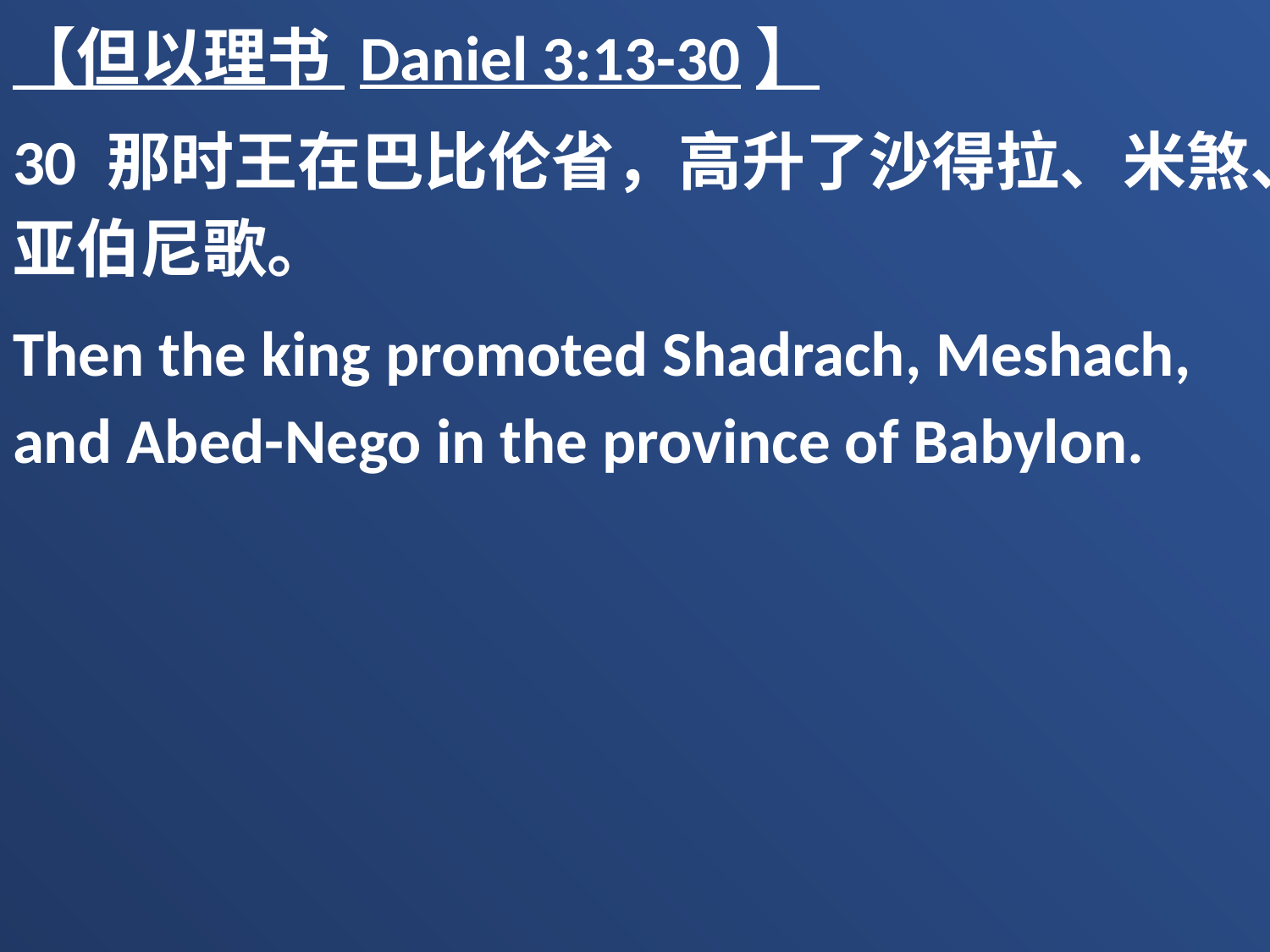

【但以理书 Daniel 3:13-30】
30 那时王在巴比伦省，高升了沙得拉、米煞、亚伯尼歌。
Then the king promoted Shadrach, Meshach, and Abed-Nego in the province of Babylon.